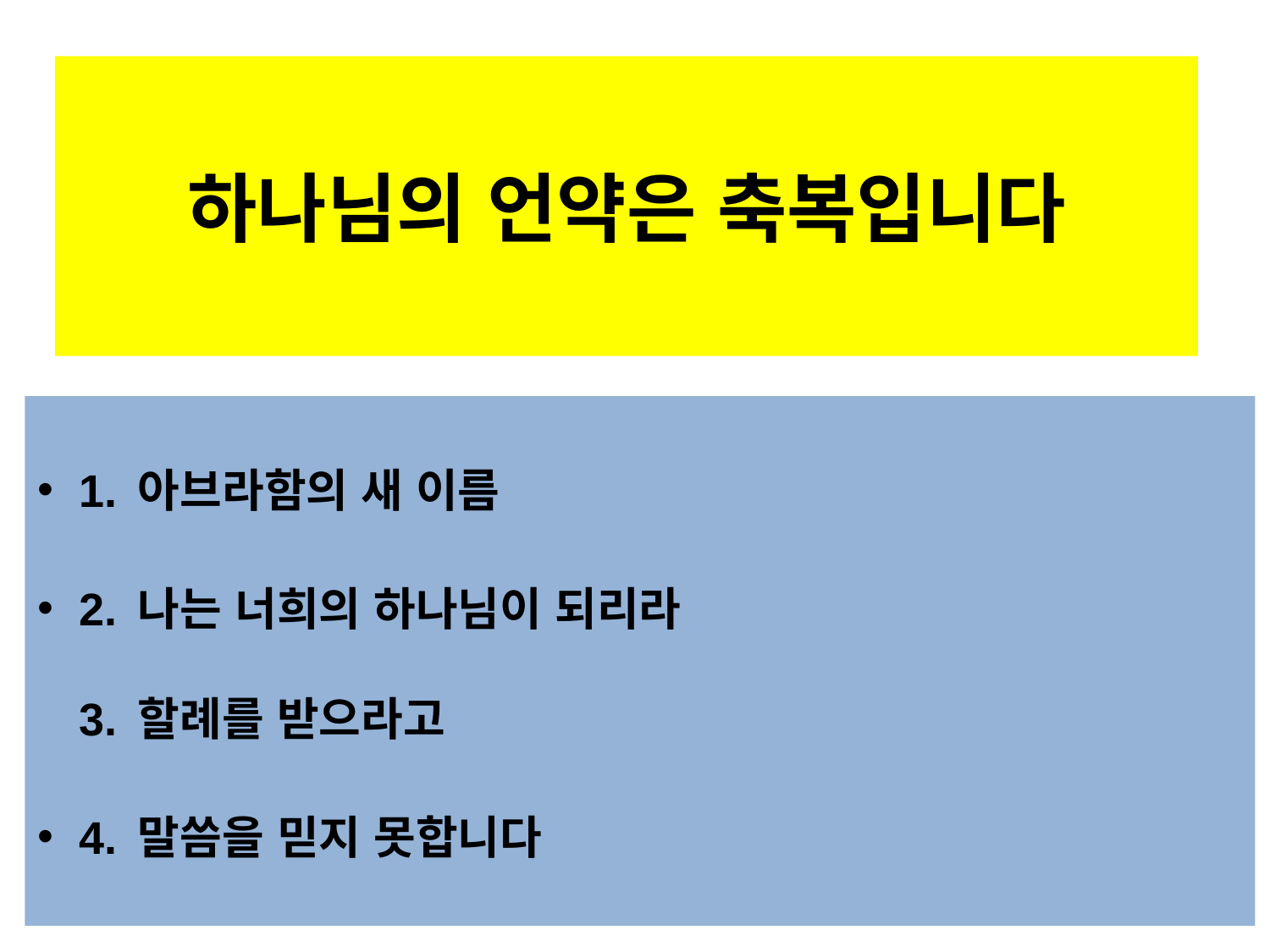

# 하나님의 언약은 축복입니다

1. 아브라함의 새 이름
2. 나는 너희의 하나님이 되리라
3. 할례를 받으라고
4. 말씀을 믿지 못합니다